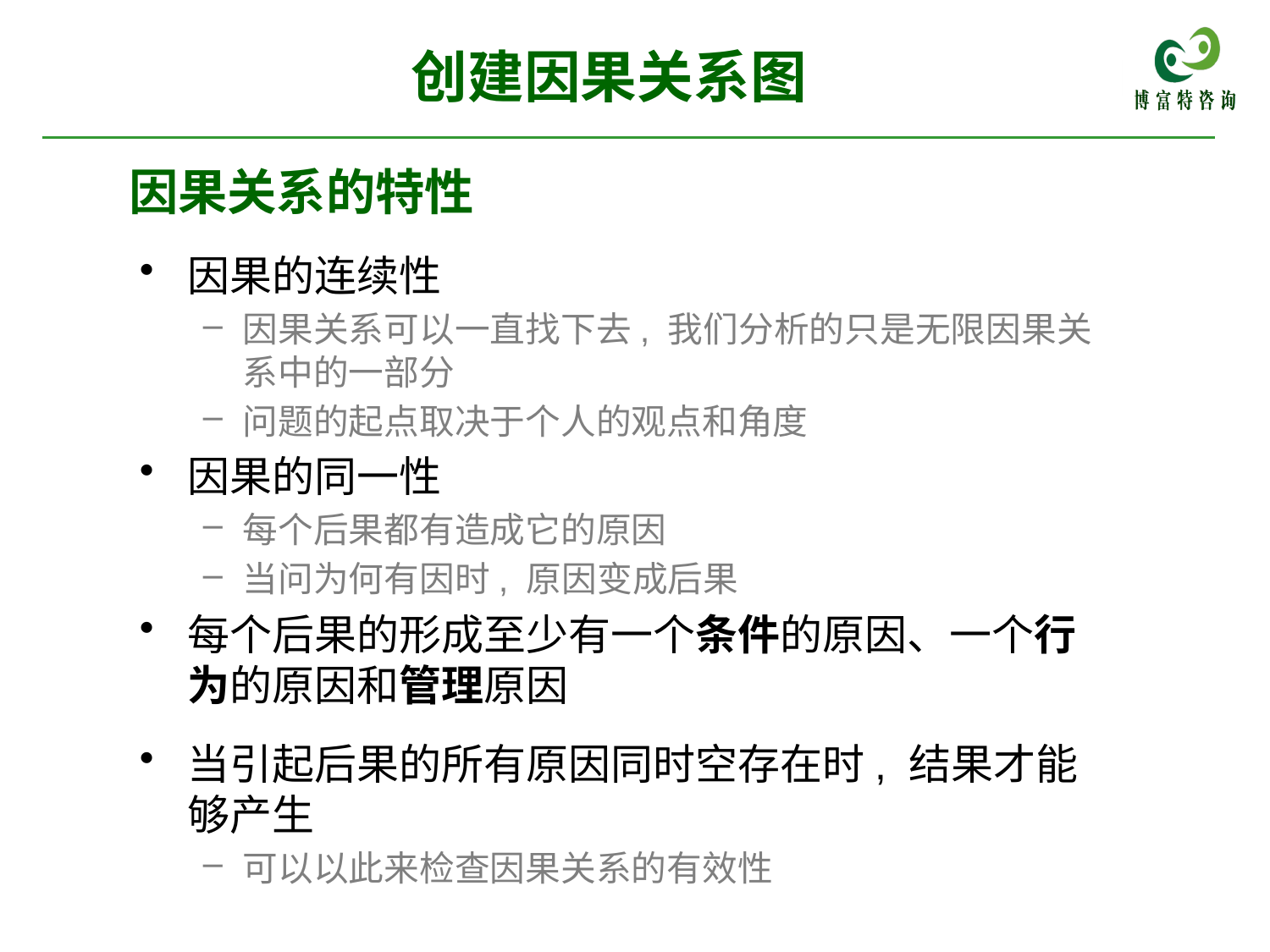

创建因果关系图
# 因果关系的特性
因果的连续性
因果关系可以一直找下去, 我们分析的只是无限因果关系中的一部分
问题的起点取决于个人的观点和角度
因果的同一性
每个后果都有造成它的原因
当问为何有因时, 原因变成后果
每个后果的形成至少有一个条件的原因、一个行为的原因和管理原因

当引起后果的所有原因同时空存在时, 结果才能够产生
可以以此来检查因果关系的有效性
19